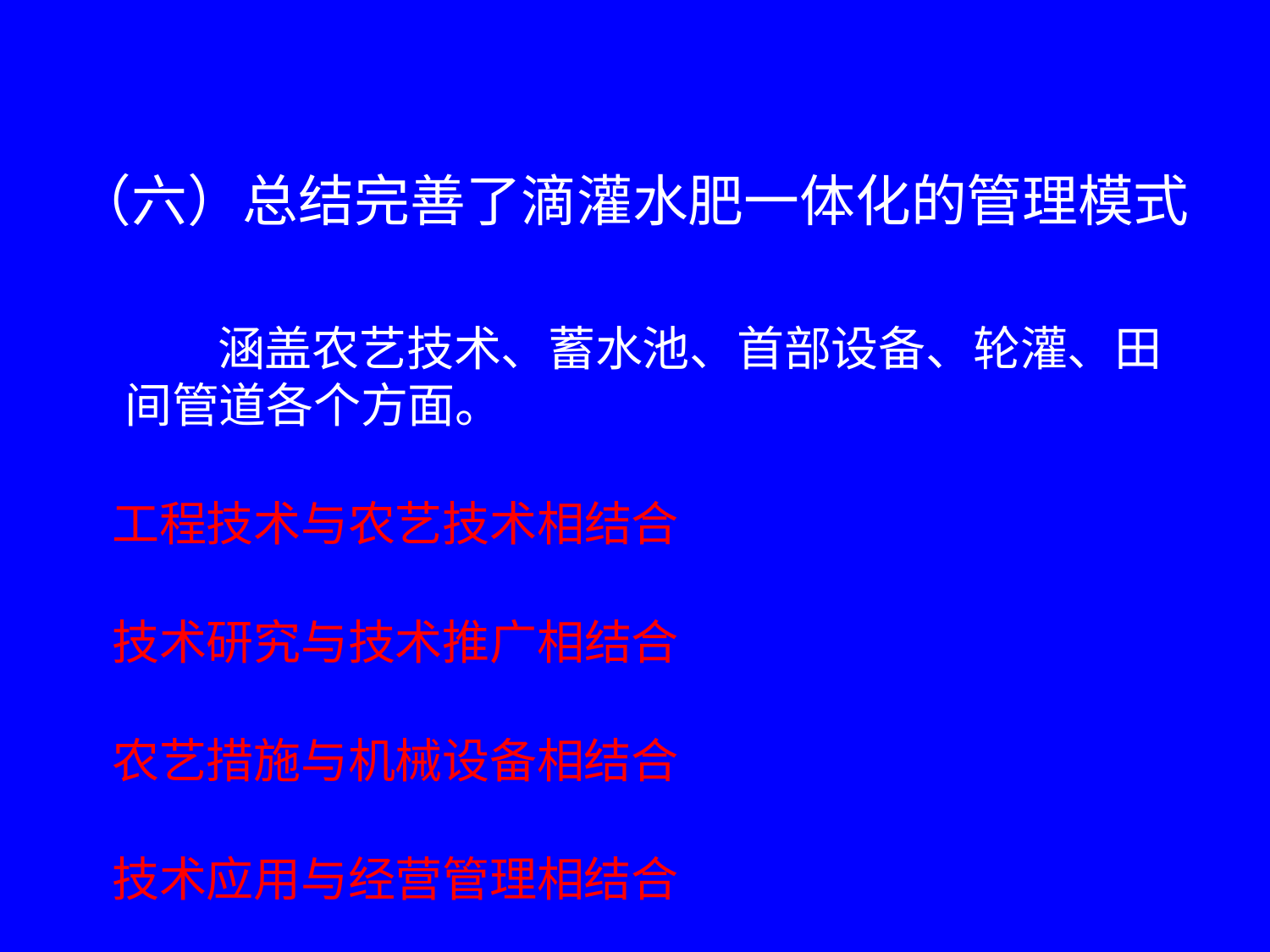

# （六）总结完善了滴灌水肥一体化的管理模式
           涵盖农艺技术、蓄水池、首部设备、轮灌、田间管道各个方面。
 工程技术与农艺技术相结合
 技术研究与技术推广相结合
 农艺措施与机械设备相结合
 技术应用与经营管理相结合